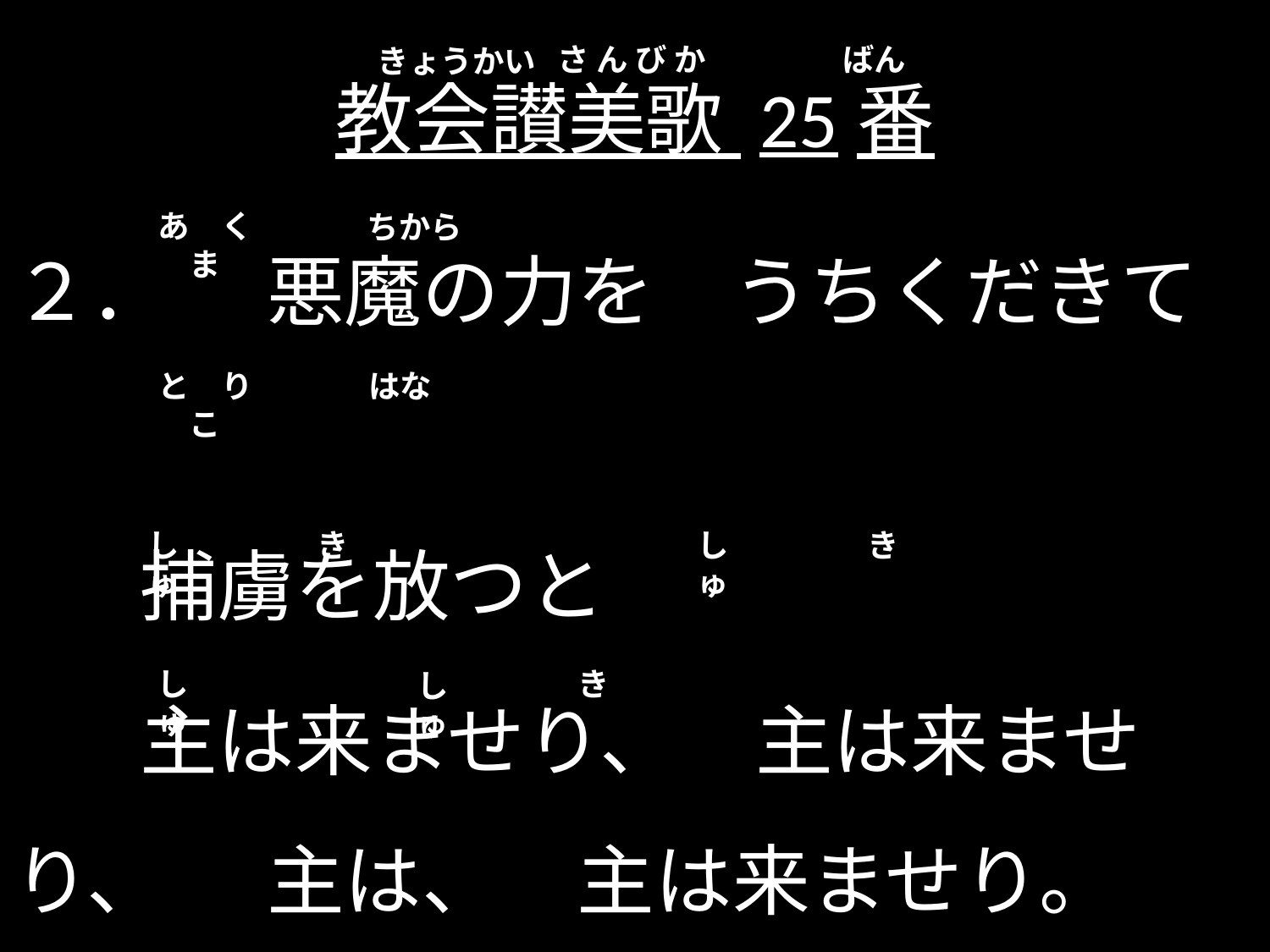

さ ん び か
ばん
きょうかい
# 教会讃美歌 25番
２．	悪魔の力を　うちくだきて
	捕虜を放つと
	主は来ませり、　主は来ませり、　	主は、　主は来ませり。
あ　く　ま
ちから
と　り　こ
はな
しゅ
き
しゅ
き
しゅ
き
しゅ